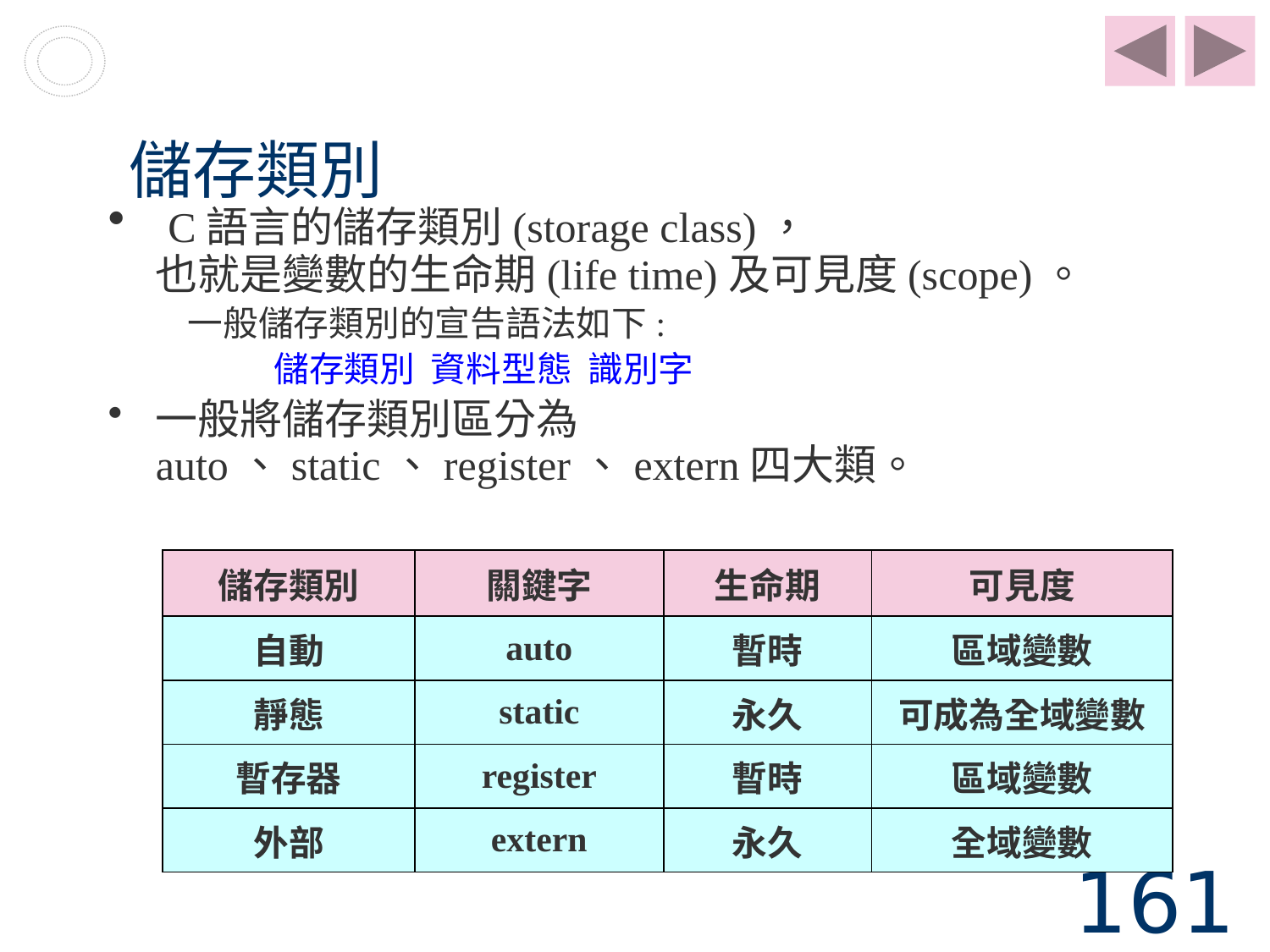

# 儲存類別
 C語言的儲存類別(storage class)，
也就是變數的生命期(life time)及可見度(scope)。
 一般儲存類別的宣告語法如下:
            儲存類別  資料型態  識別字
一般將儲存類別區分為
auto、static、register、extern四大類。
| 儲存類別 | 關鍵字 | 生命期 | 可見度 |
| --- | --- | --- | --- |
| 自動 | auto | 暫時 | 區域變數 |
| 靜態 | static | 永久 | 可成為全域變數 |
| 暫存器 | register | 暫時 | 區域變數 |
| 外部 | extern | 永久 | 全域變數 |
161